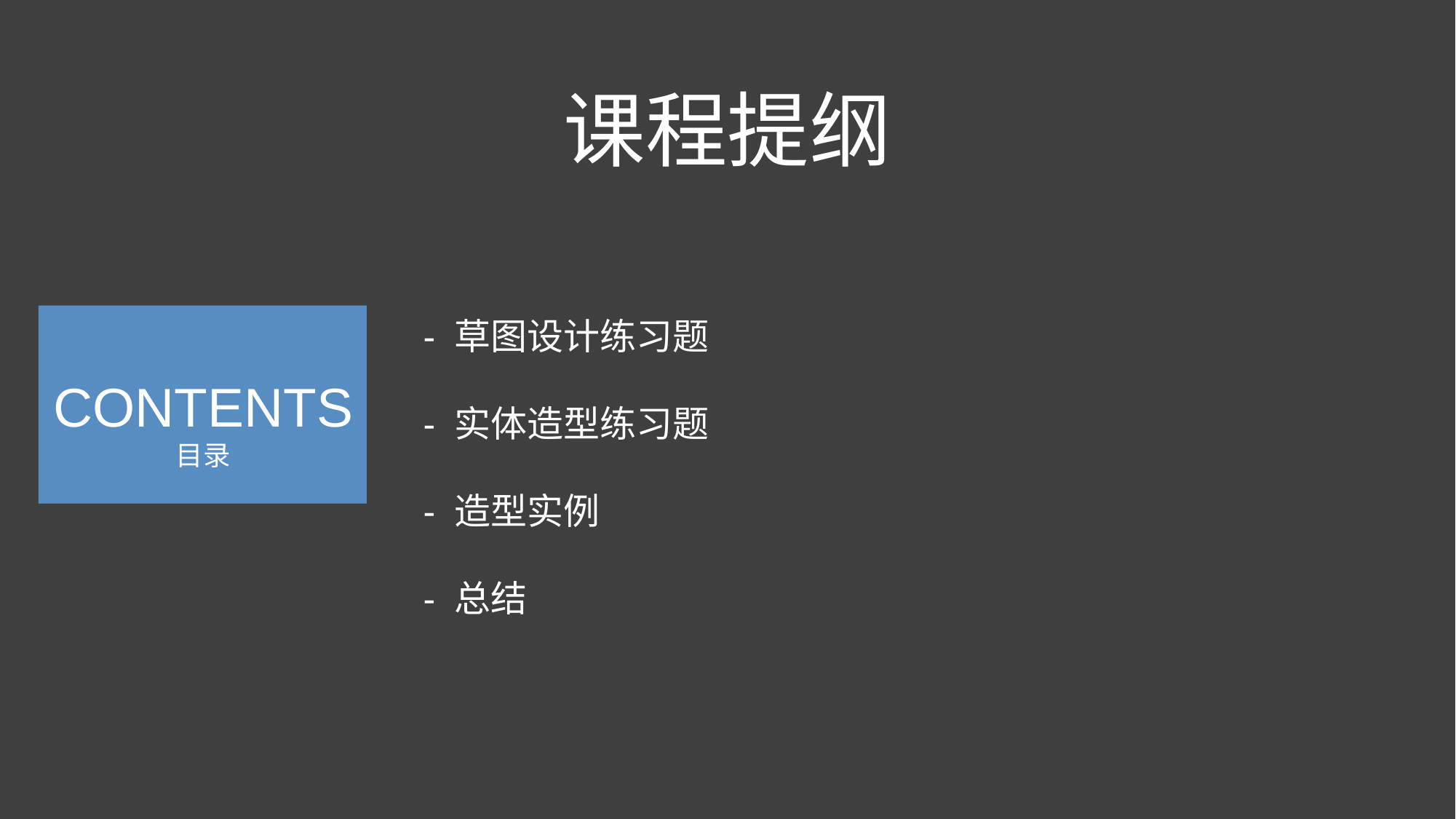

课程提纲
# - 草图设计练习题 - 实体造型练习题 - 造型实例 - 总结